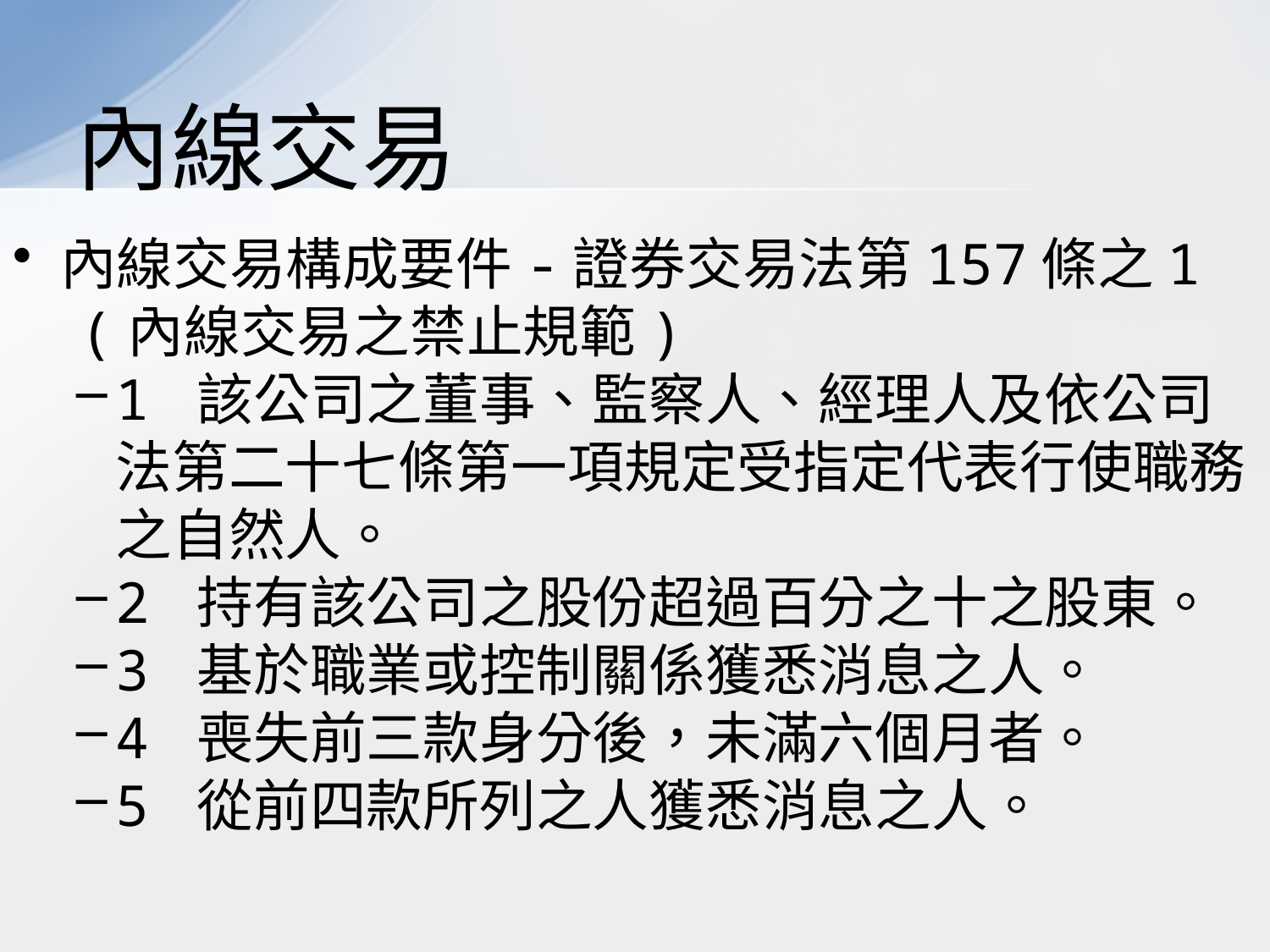

# 內線交易
內線交易構成要件-證券交易法第157條之1
  (內線交易之禁止規範)
1 該公司之董事、監察人、經理人及依公司法第二十七條第一項規定受指定代表行使職務之自然人。
2 持有該公司之股份超過百分之十之股東。
3 基於職業或控制關係獲悉消息之人。
4 喪失前三款身分後，未滿六個月者。
5 從前四款所列之人獲悉消息之人。